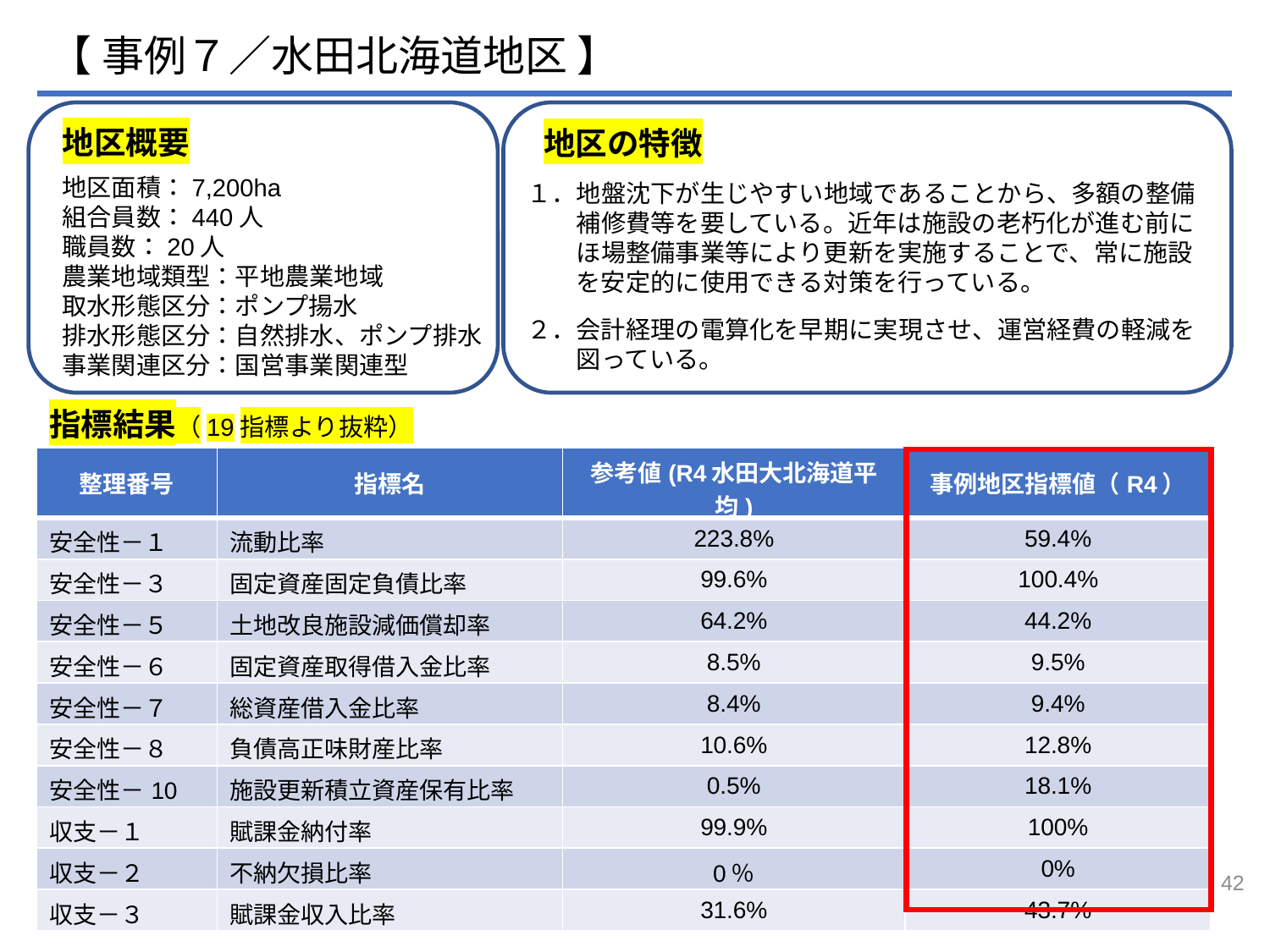

【 事例７／水田北海道地区 】

地区概要
地区面積：7,200ha
組合員数：440人
職員数：20人
農業地域類型：平地農業地域
取水形態区分：ポンプ揚水
排水形態区分：自然排水、ポンプ排水
事業関連区分：国営事業関連型

地区の特徴
１．地盤沈下が生じやすい地域であることから、多額の整備
　　補修費等を要している。近年は施設の老朽化が進む前に
　　ほ場整備事業等により更新を実施することで、常に施設
　　を安定的に使用できる対策を行っている。

２．会計経理の電算化を早期に実現させ、運営経費の軽減を
　　図っている。
指標結果（19指標より抜粋）
| 整理番号 | 指標名 | 参考値(R4水田大北海道平均) | 事例地区指標値（R4） |
| --- | --- | --- | --- |
| 安全性－１ | 流動比率 | 223.8% | 59.4% |
| 安全性－３ | 固定資産固定負債比率 | 99.6% | 100.4% |
| 安全性－５ | 土地改良施設減価償却率 | 64.2% | 44.2% |
| 安全性－６ | 固定資産取得借入金比率 | 8.5% | 9.5% |
| 安全性－７ | 総資産借入金比率 | 8.4% | 9.4% |
| 安全性－８ | 負債高正味財産比率 | 10.6% | 12.8% |
| 安全性－10 | 施設更新積立資産保有比率 | 0.5% | 18.1% |
| 収支－１ | 賦課金納付率 | 99.9% | 100% |
| 収支－２ | 不納欠損比率 | 0％ | 0% |
| 収支－３ | 賦課金収入比率 | 31.6% | 43.7% |

42